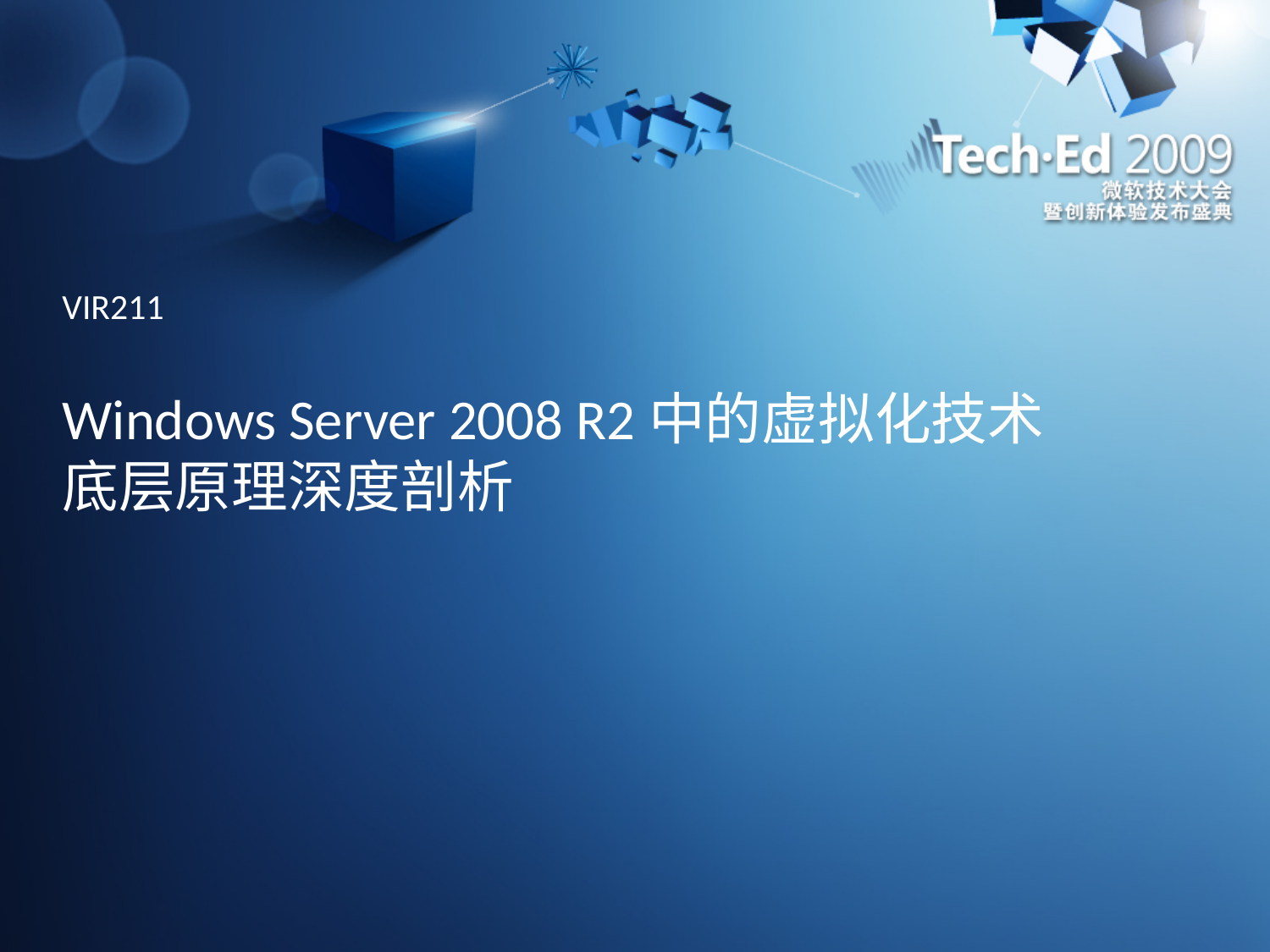

VIR211
# Windows Server 2008 R2中的虚拟化技术 底层原理深度剖析